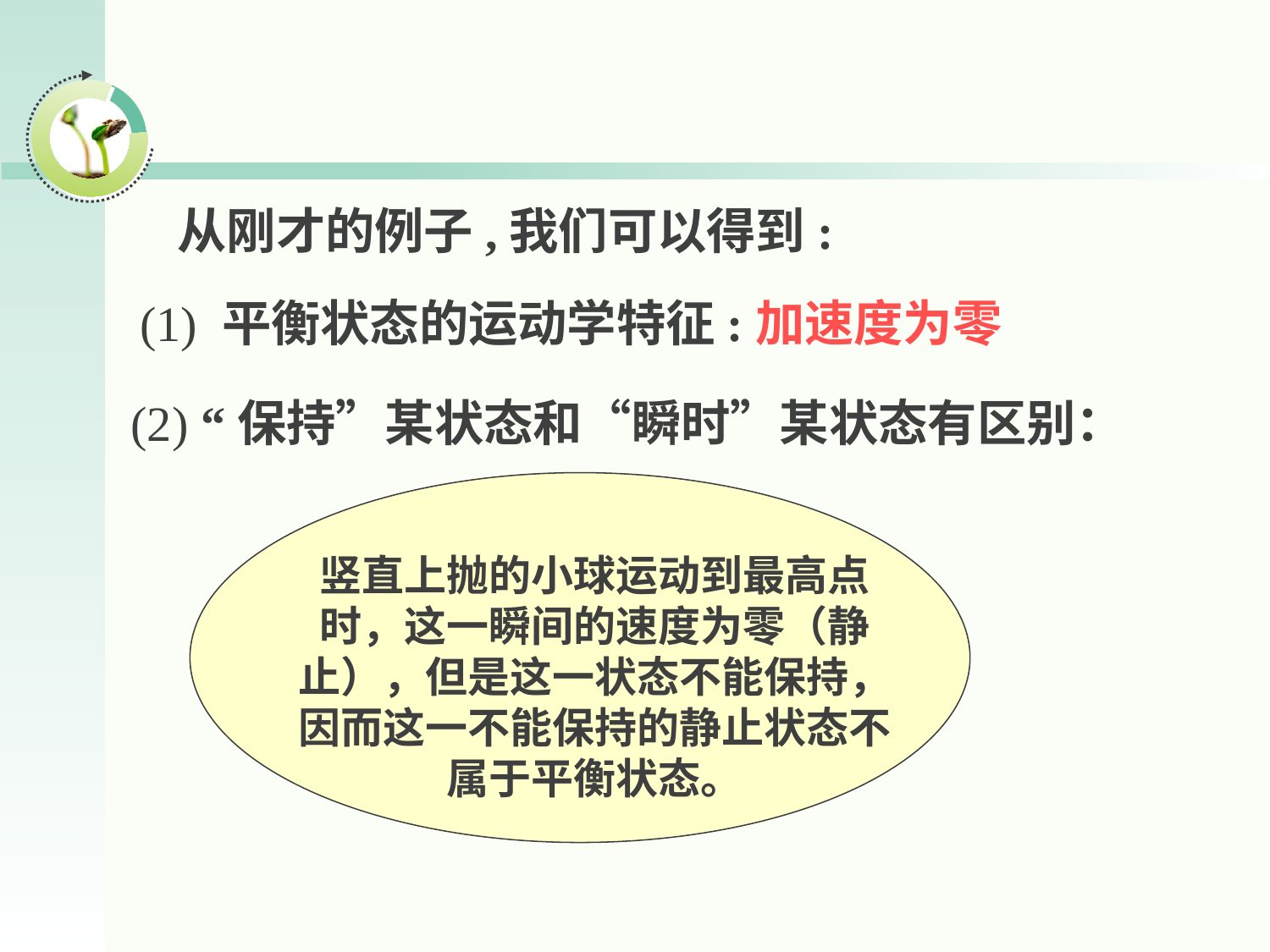

从刚才的例子,我们可以得到:
(1) 平衡状态的运动学特征:加速度为零
(2) “保持”某状态和“瞬时”某状态有区别：

竖直上抛的小球运动到最高点时，这一瞬间的速度为零（静止），但是这一状态不能保持，因而这一不能保持的静止状态不属于平衡状态。